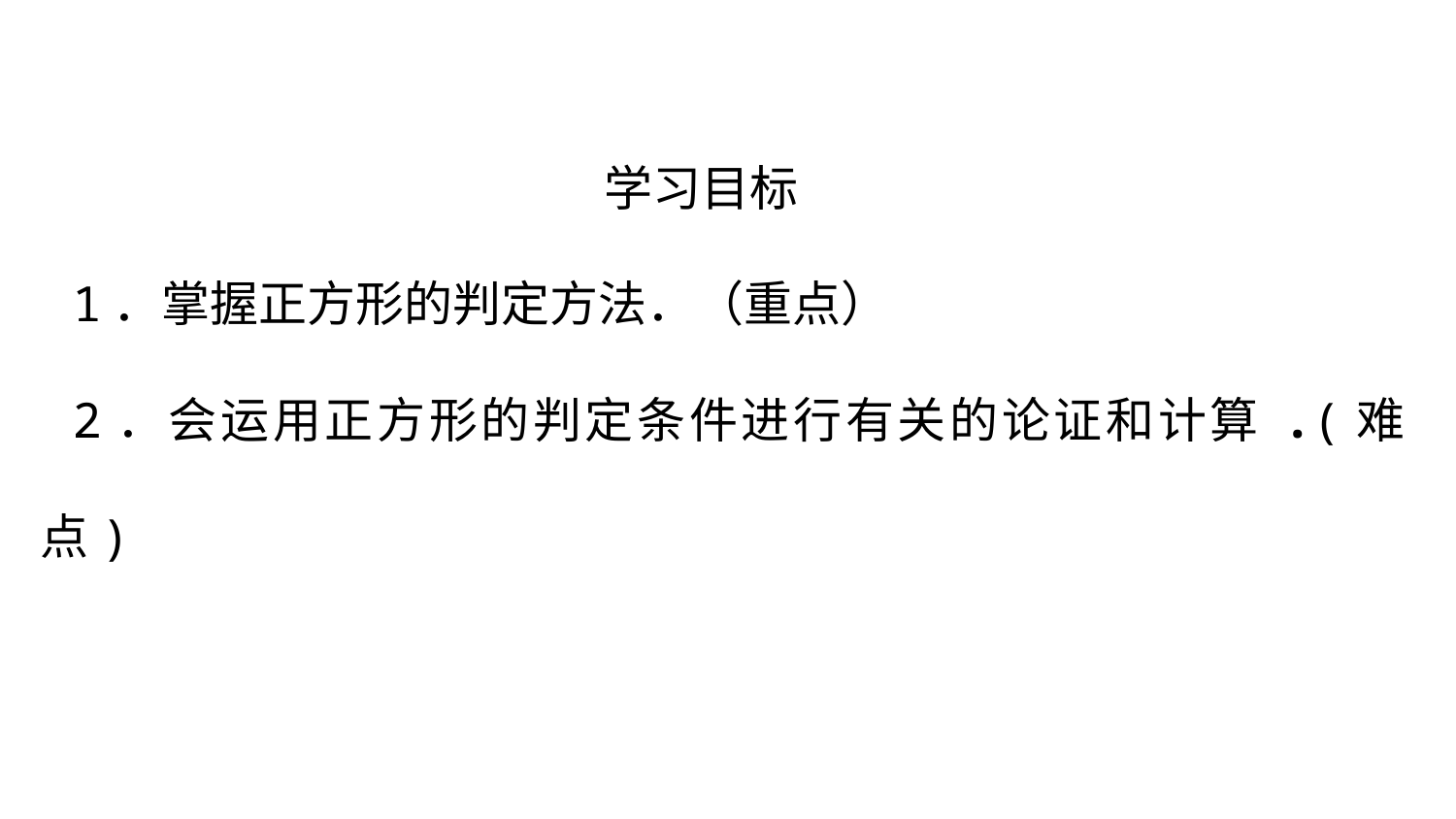

学习目标
1．掌握正方形的判定方法．（重点）
2．会运用正方形的判定条件进行有关的论证和计算 .(难点)